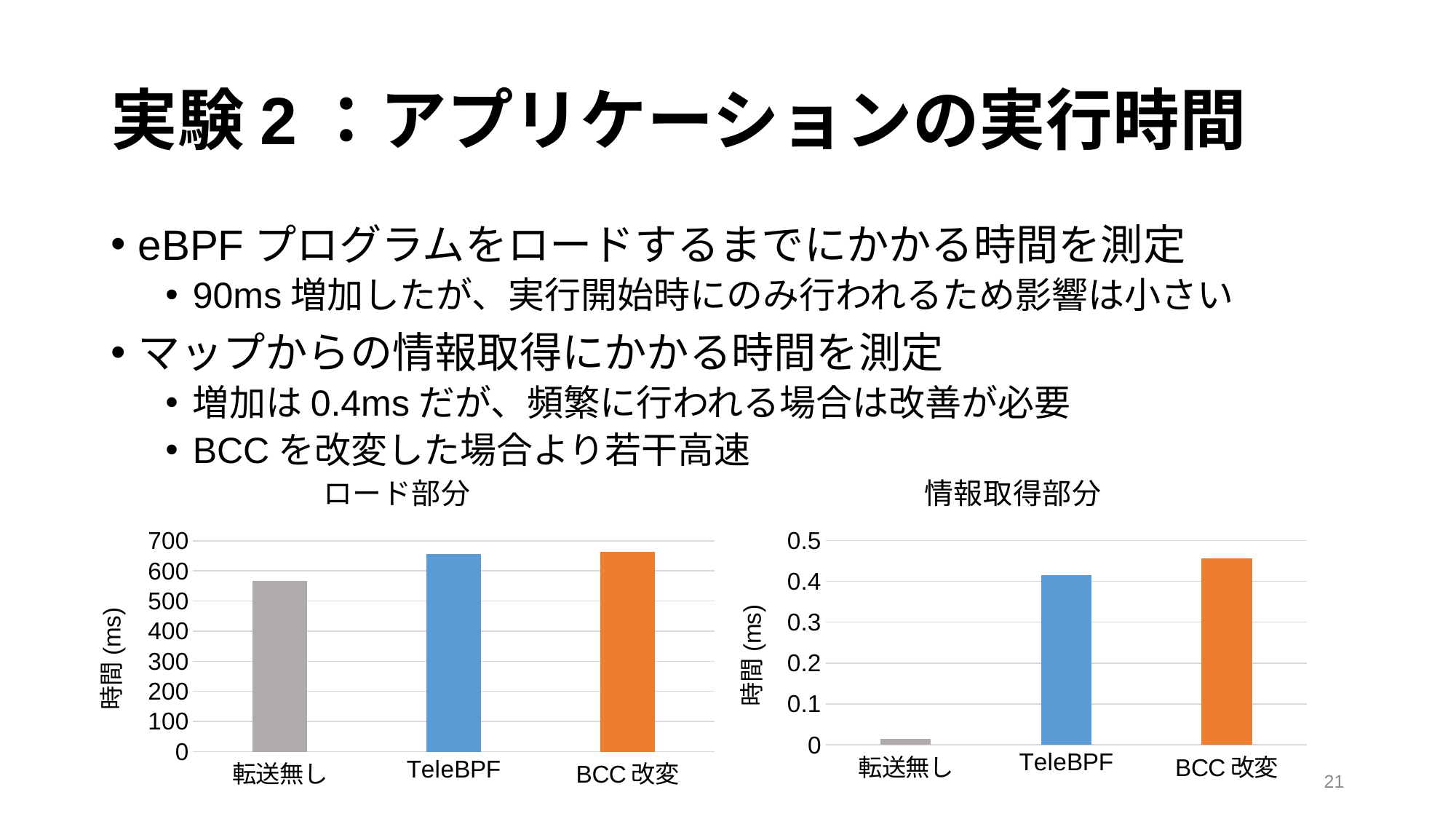

# 実験2：アプリケーションの実行時間
eBPFプログラムをロードするまでにかかる時間を測定
90ms増加したが、実行開始時にのみ行われるため影響は小さい
マップからの情報取得にかかる時間を測定
増加は0.4msだが、頻繁に行われる場合は改善が必要
BCCを改変した場合より若干高速

### Chart: ロード部分

| Category | ロード部分 |
|---|---|
| 転送無し | 567.8681135177609 |
| TeleBPF | 656.3254594802852 |
| BCC改変 | 662.4628543853755 |

### Chart: 情報取得部分

| Category | 情報取得部分 |
|---|---|
| 転送無し | 0.01456737518310542 |
| TeleBPF | 0.416016578674316 |
| BCC改変 | 0.4557132720947262 |
21